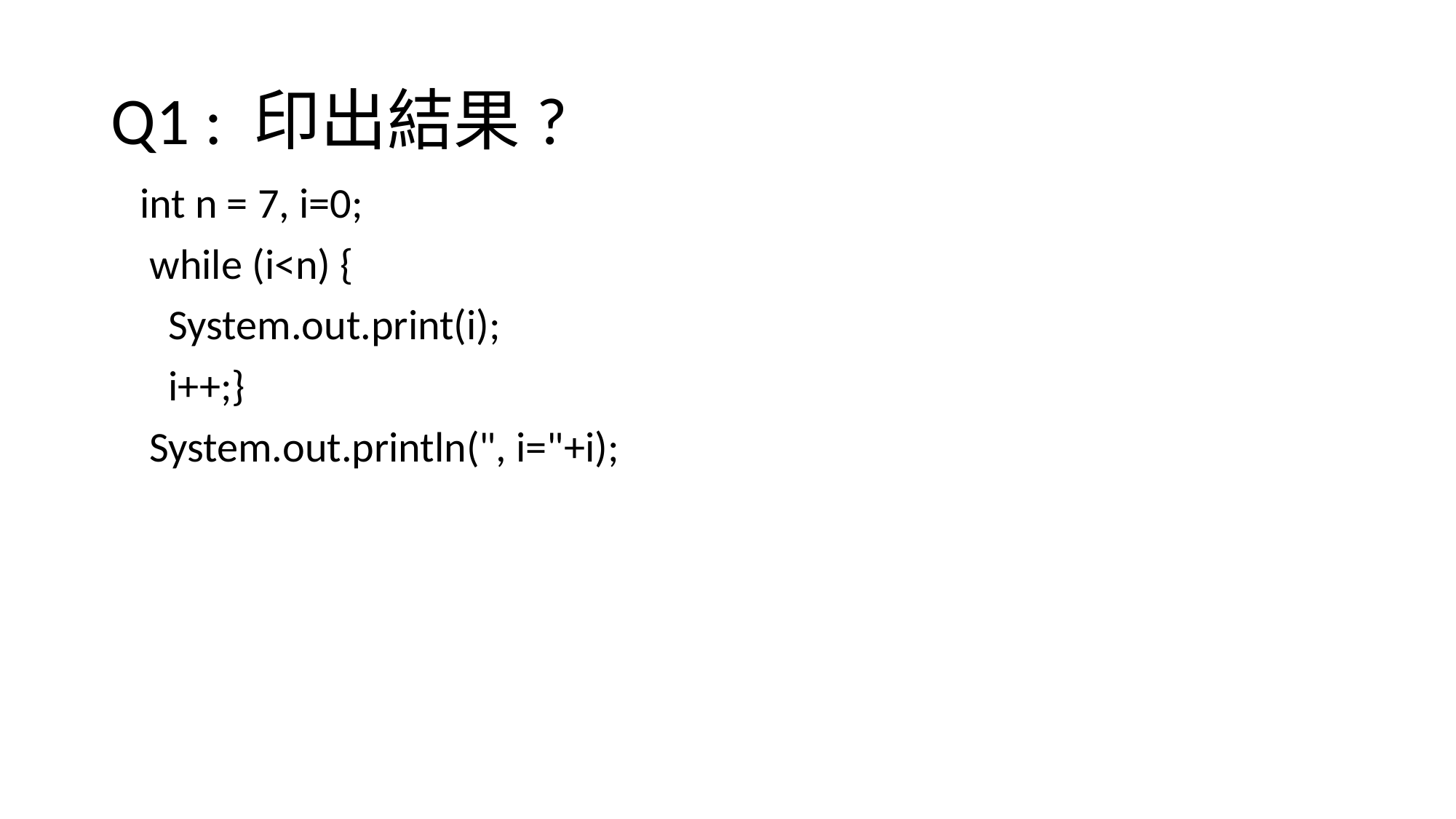

# Q1 : 印出結果?
   int n = 7, i=0;
    while (i<n) {
      System.out.print(i);
      i++;}
    System.out.println(", i="+i);